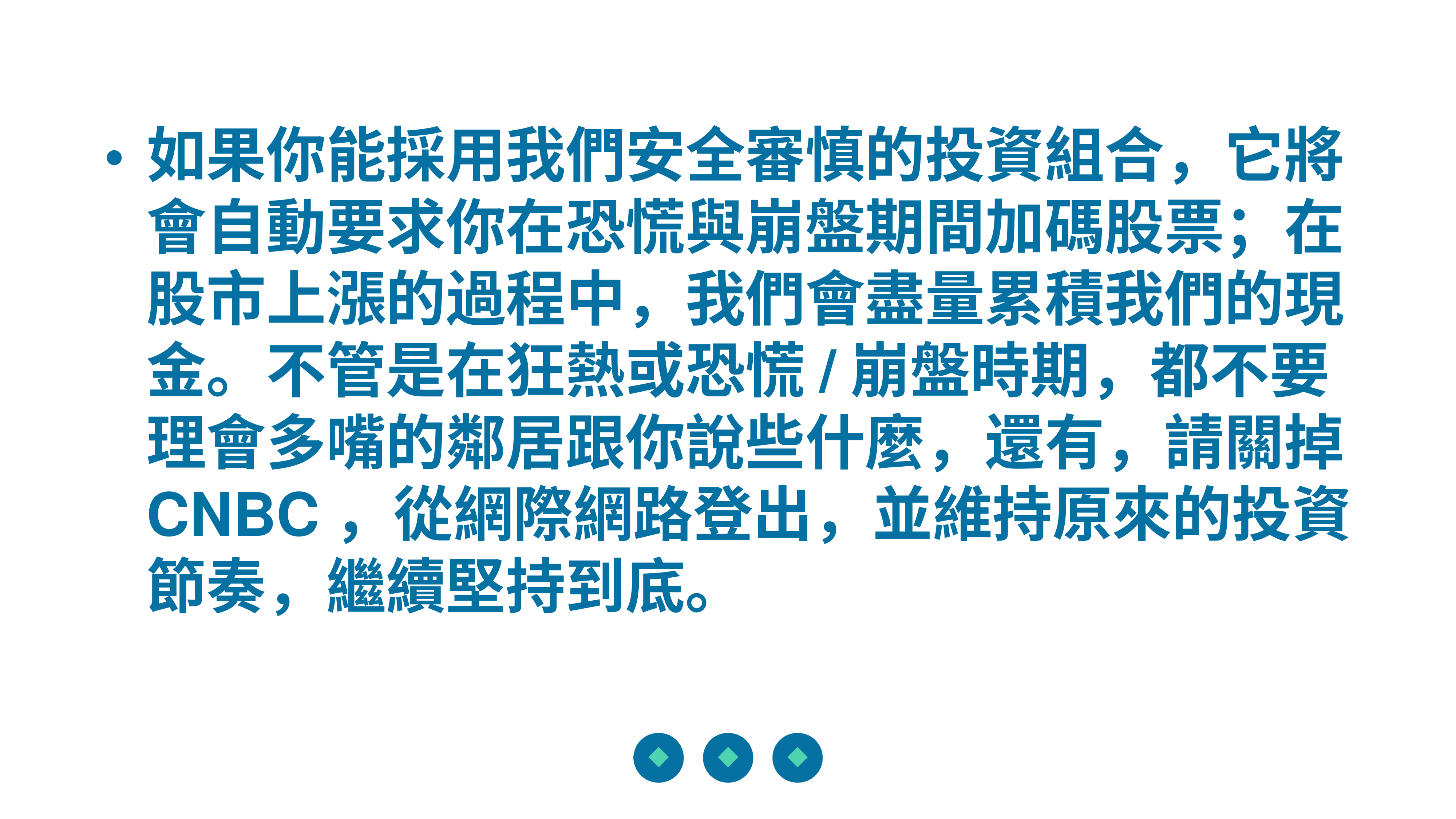

如果你能採用我們安全審慎的投資組合，它將會自動要求你在恐慌與崩盤期間加碼股票；在股市上漲的過程中，我們會盡量累積我們的現金。不管是在狂熱或恐慌/崩盤時期，都不要理會多嘴的鄰居跟你說些什麼，還有，請關掉CNBC，從網際網路登出，並維持原來的投資節奏，繼續堅持到底。